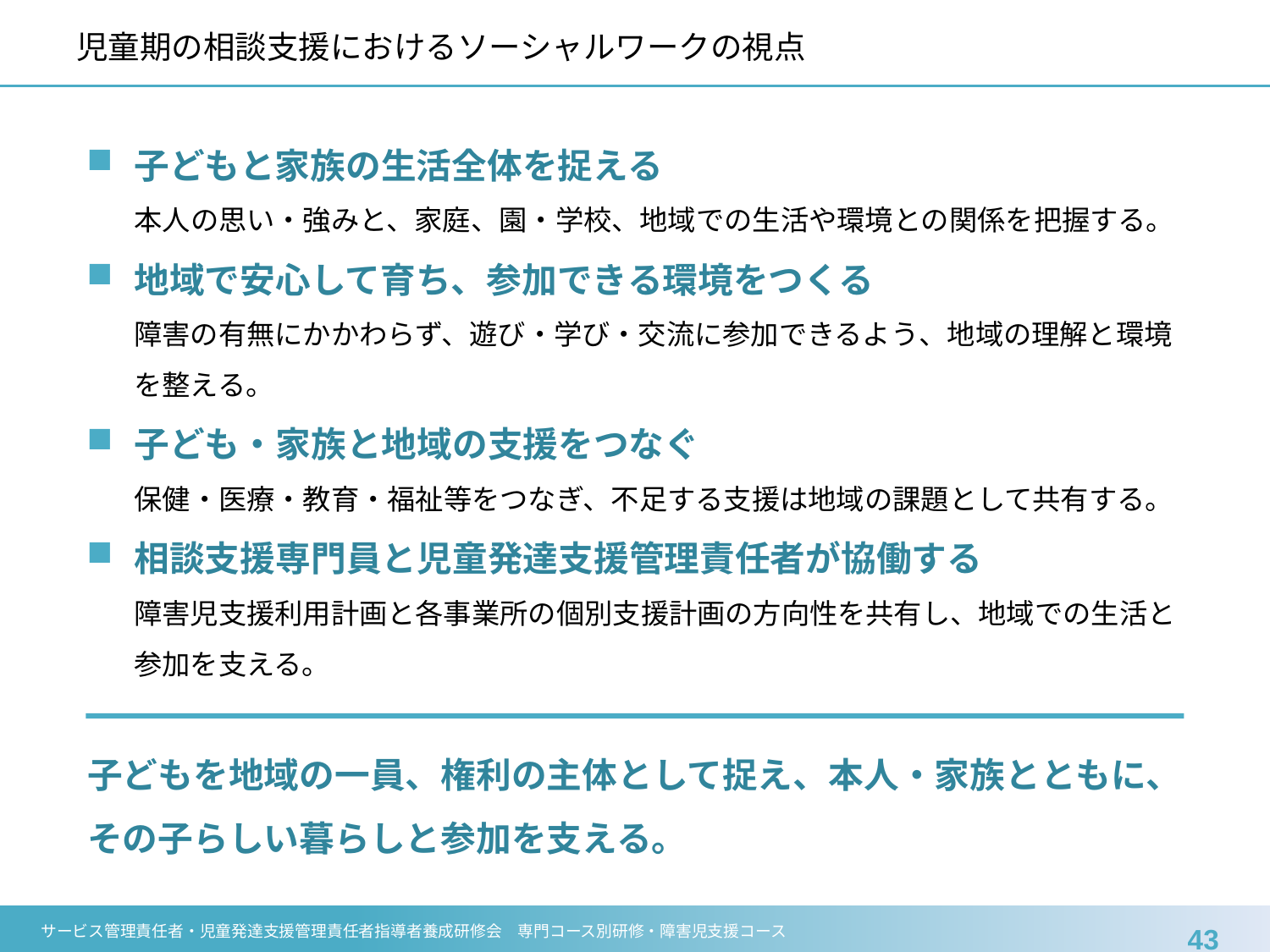

# 児童期の相談支援におけるソーシャルワークの視点
子どもと家族の生活全体を捉える
本人の思い・強みと、家庭、園・学校、地域での生活や環境との関係を把握する。
地域で安心して育ち、参加できる環境をつくる
障害の有無にかかわらず、遊び・学び・交流に参加できるよう、地域の理解と環境を整える。
子ども・家族と地域の支援をつなぐ
保健・医療・教育・福祉等をつなぎ、不足する支援は地域の課題として共有する。
相談支援専門員と児童発達支援管理責任者が協働する
障害児支援利用計画と各事業所の個別支援計画の方向性を共有し、地域での生活と参加を支える。

子どもを地域の一員、権利の主体として捉え、本人・家族とともに、その子らしい暮らしと参加を支える。